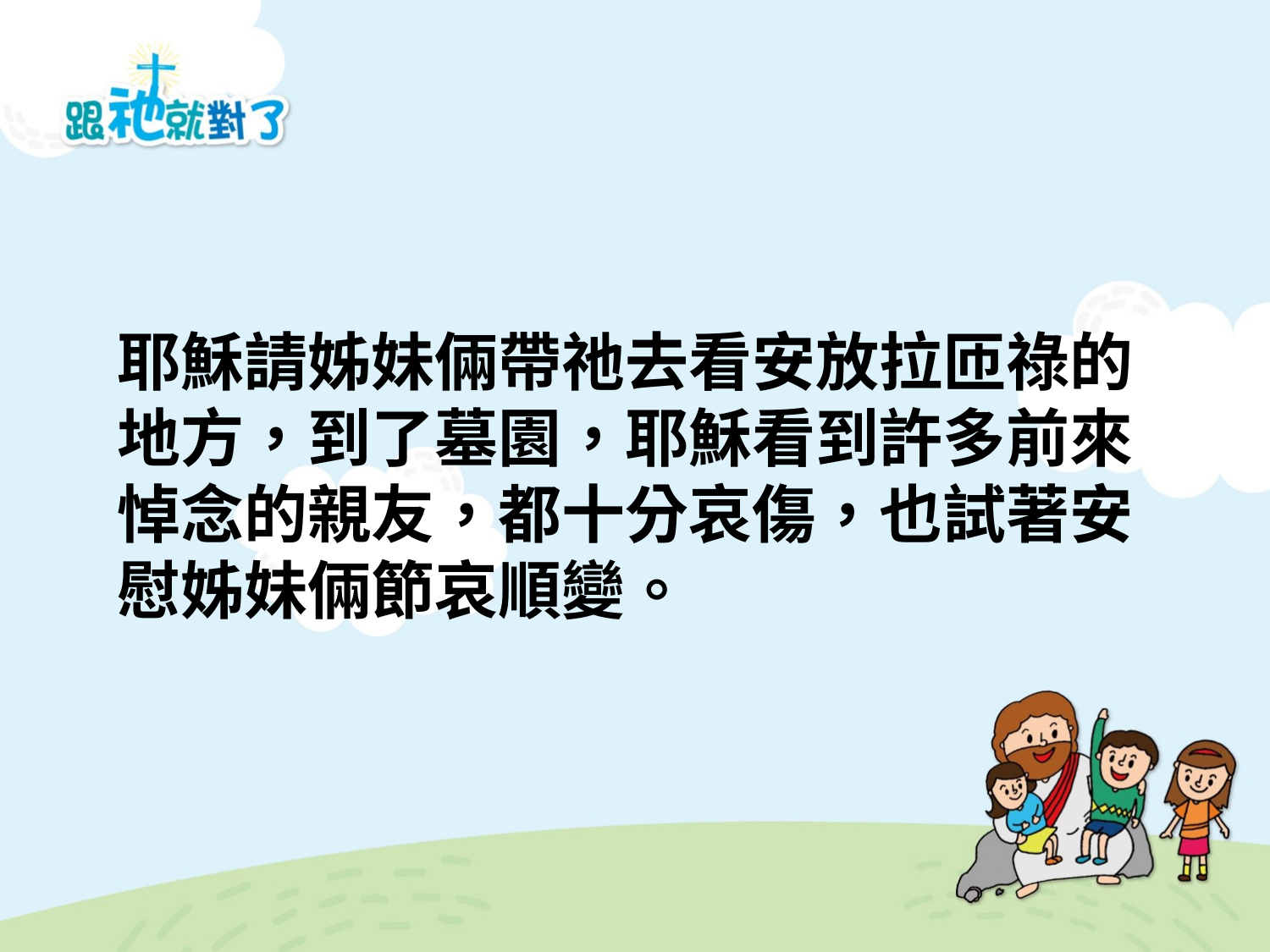

耶穌請姊妹倆帶祂去看安放拉匝祿的地方，到了墓園，耶穌看到許多前來悼念的親友，都十分哀傷，也試著安慰姊妹倆節哀順變。